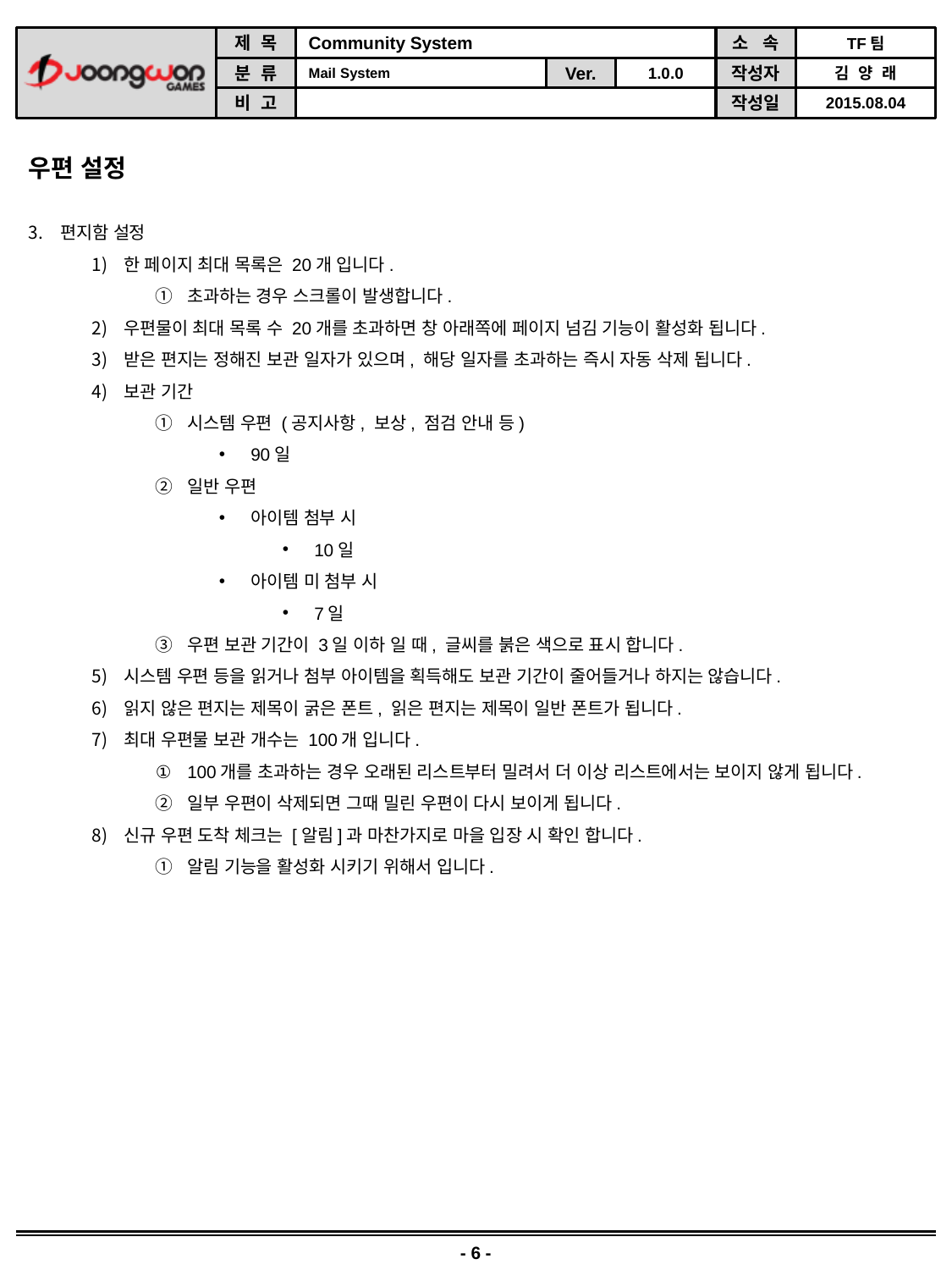

우편 설정
편지함 설정
한 페이지 최대 목록은 20개 입니다.
초과하는 경우 스크롤이 발생합니다.
우편물이 최대 목록 수 20개를 초과하면 창 아래쪽에 페이지 넘김 기능이 활성화 됩니다.
받은 편지는 정해진 보관 일자가 있으며, 해당 일자를 초과하는 즉시 자동 삭제 됩니다.
보관 기간
시스템 우편 (공지사항, 보상, 점검 안내 등)
90일
일반 우편
아이템 첨부 시
10일
아이템 미 첨부 시
7일
우편 보관 기간이 3일 이하 일 때, 글씨를 붉은 색으로 표시 합니다.
시스템 우편 등을 읽거나 첨부 아이템을 획득해도 보관 기간이 줄어들거나 하지는 않습니다.
읽지 않은 편지는 제목이 굵은 폰트, 읽은 편지는 제목이 일반 폰트가 됩니다.
최대 우편물 보관 개수는 100개 입니다.
100개를 초과하는 경우 오래된 리스트부터 밀려서 더 이상 리스트에서는 보이지 않게 됩니다.
일부 우편이 삭제되면 그때 밀린 우편이 다시 보이게 됩니다.
신규 우편 도착 체크는 [알림]과 마찬가지로 마을 입장 시 확인 합니다.
알림 기능을 활성화 시키기 위해서 입니다.
- 6 -